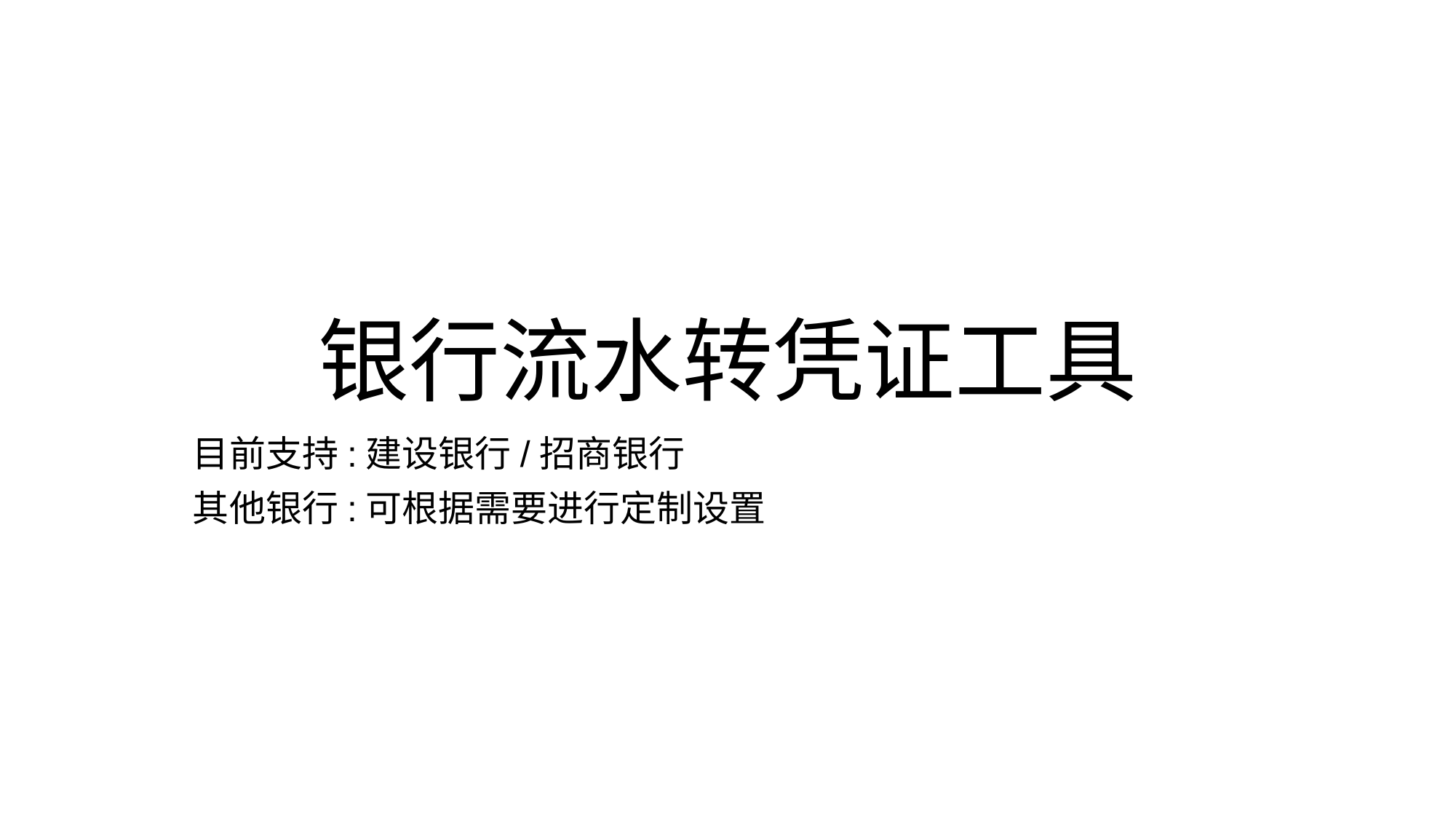

# 银行流水转凭证工具
目前支持:建设银行/招商银行
其他银行:可根据需要进行定制设置